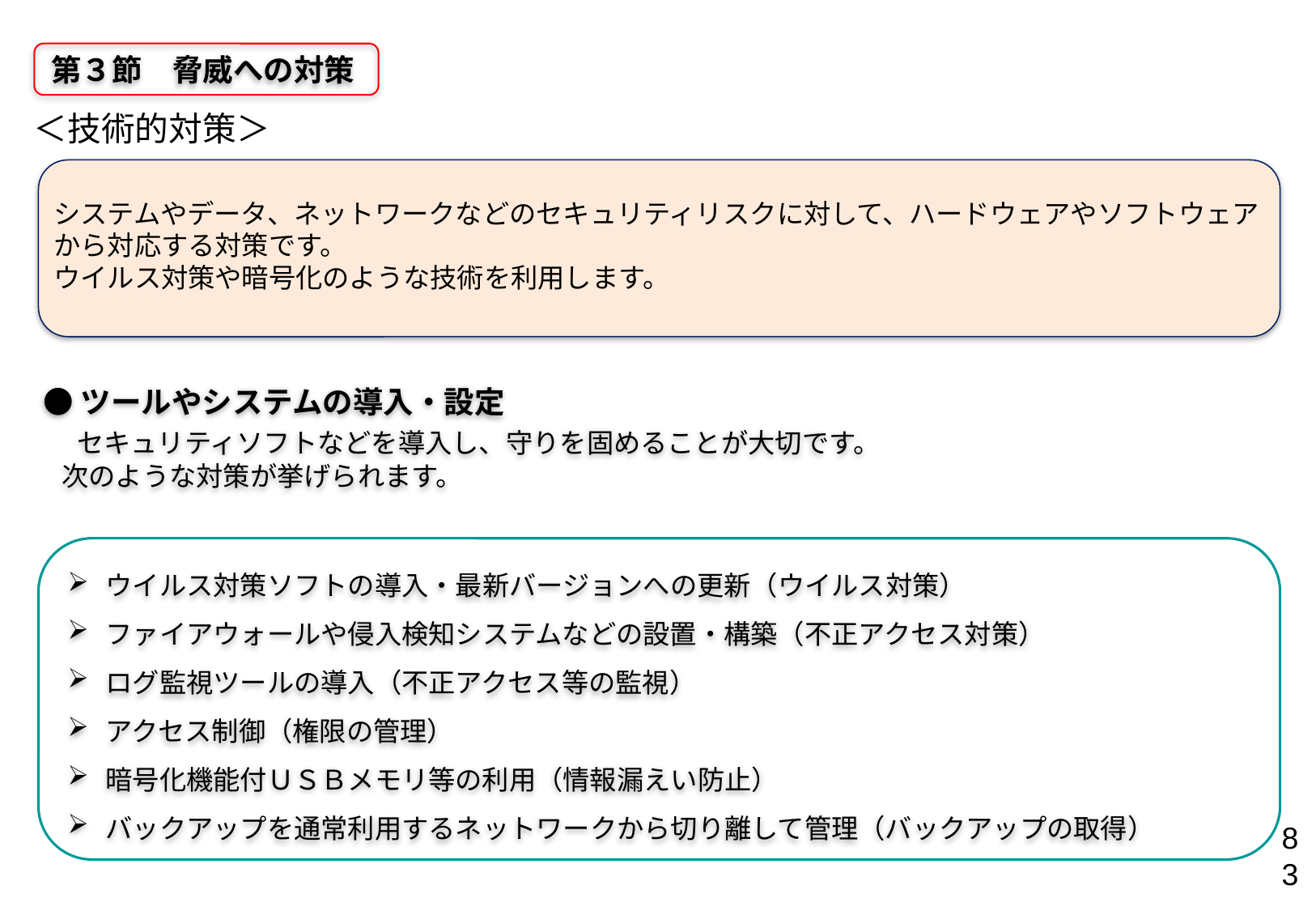

第３節　脅威への対策

●ツールやシステムの導入・設定
　セキュリティソフトなどを導入し、守りを固めることが大切です。
  次のような対策が挙げられます。
＜技術的対策＞

システムやデータ、ネットワークなどのセキュリティリスクに対して、ハードウェアやソフトウェアから対応する対策です。
ウイルス対策や暗号化のような技術を利用します。

ウイルス対策ソフトの導入・最新バージョンへの更新（ウイルス対策）
ファイアウォールや侵入検知システムなどの設置・構築（不正アクセス対策）
ログ監視ツールの導入（不正アクセス等の監視）
アクセス制御（権限の管理）
暗号化機能付ＵＳＢメモリ等の利用（情報漏えい防止）
バックアップを通常利用するネットワークから切り離して管理（バックアップの取得）
83